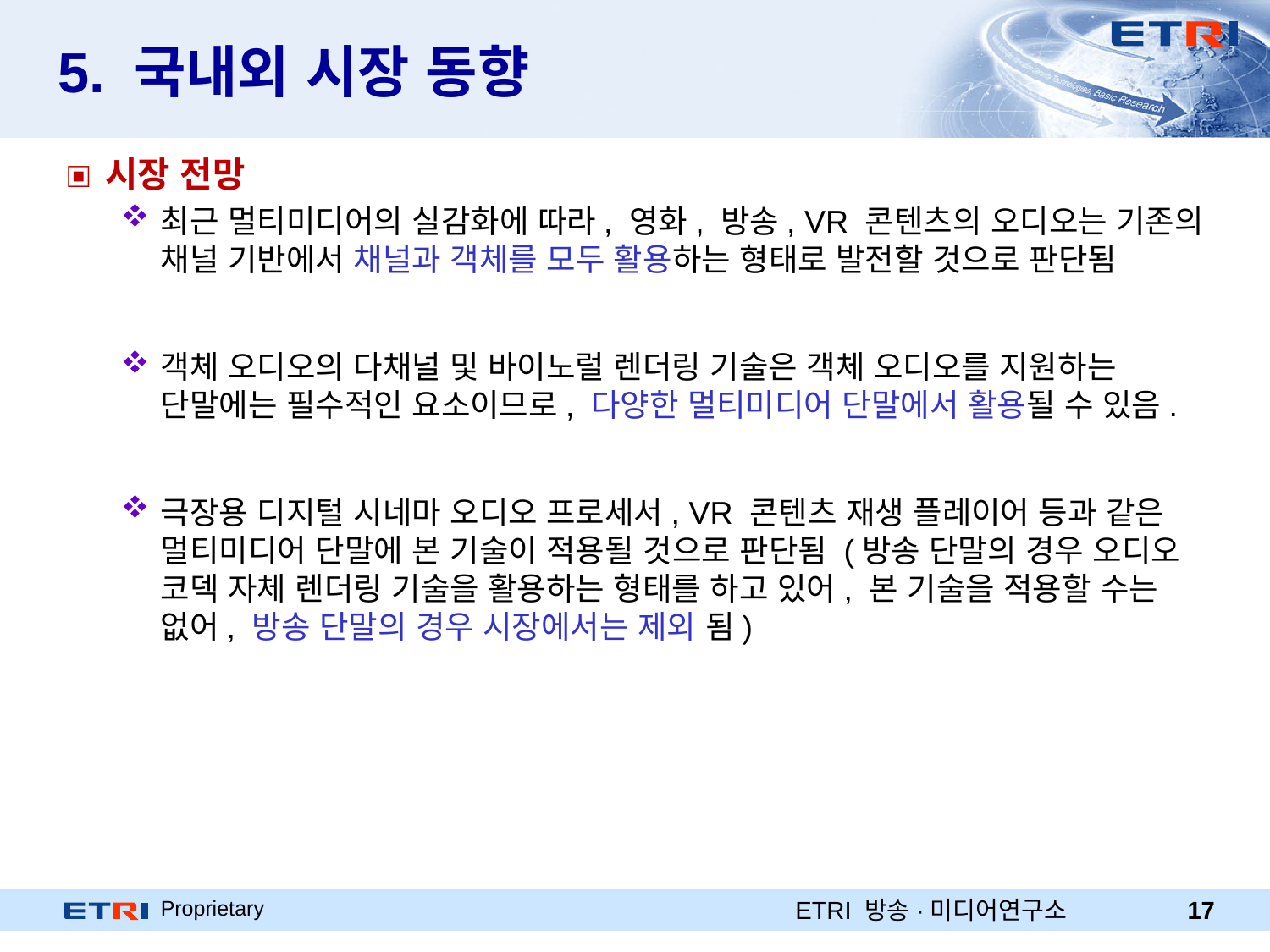

# 5. 국내외 시장 동향
시장 전망
최근 멀티미디어의 실감화에 따라, 영화, 방송, VR 콘텐츠의 오디오는 기존의 채널 기반에서 채널과 객체를 모두 활용하는 형태로 발전할 것으로 판단됨

객체 오디오의 다채널 및 바이노럴 렌더링 기술은 객체 오디오를 지원하는 단말에는 필수적인 요소이므로, 다양한 멀티미디어 단말에서 활용될 수 있음.

극장용 디지털 시네마 오디오 프로세서, VR 콘텐츠 재생 플레이어 등과 같은 멀티미디어 단말에 본 기술이 적용될 것으로 판단됨 (방송 단말의 경우 오디오 코덱 자체 렌더링 기술을 활용하는 형태를 하고 있어, 본 기술을 적용할 수는 없어, 방송 단말의 경우 시장에서는 제외 됨)
ETRI 방송·미디어연구소
17